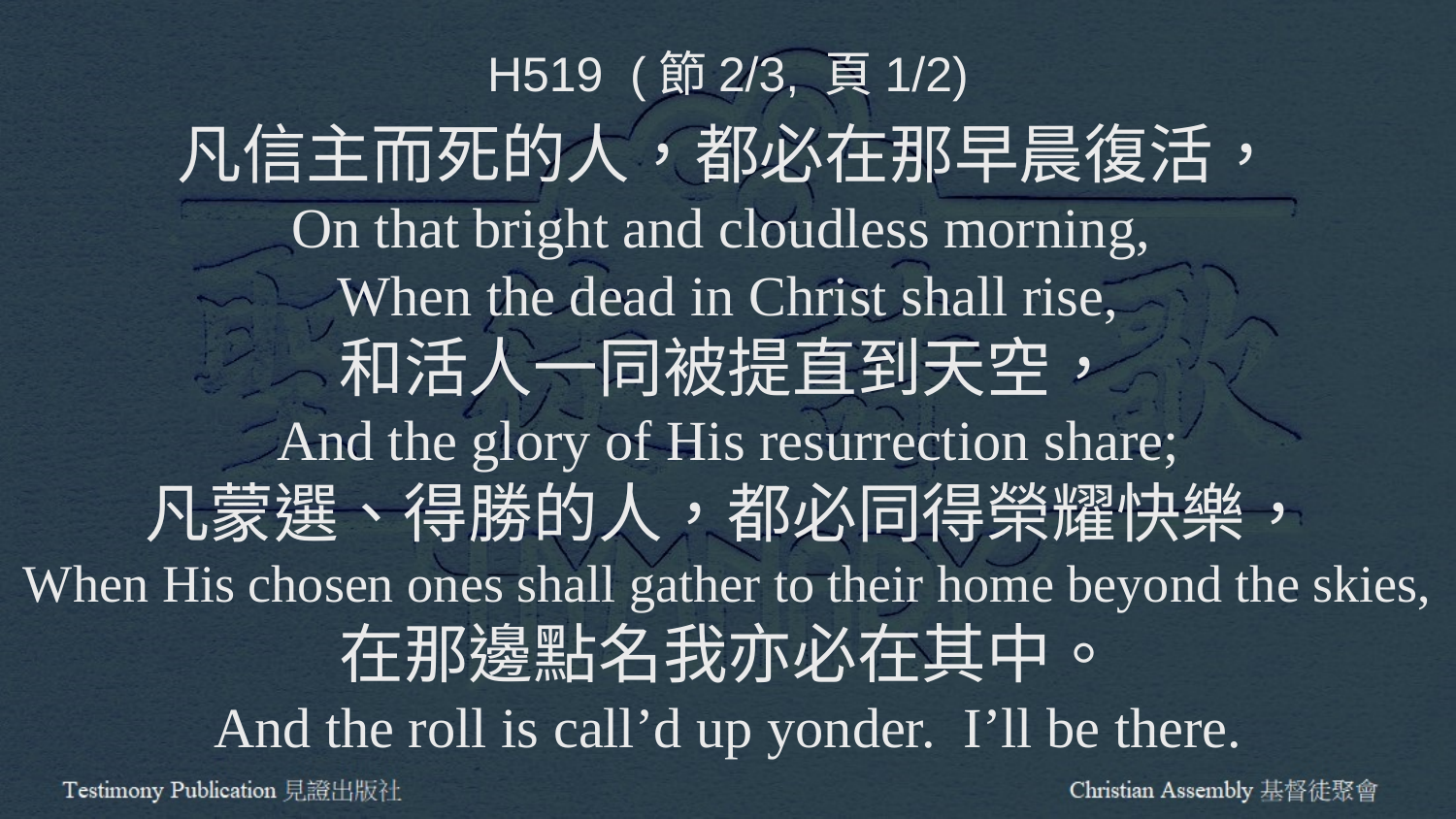

H519  (節2/3, 頁1/2)
凡信主而死的人，都必在那早晨復活，
On that bright and cloudless morning,
When the dead in Christ shall rise,
和活人一同被提直到天空，
And the glory of His resurrection share;
凡蒙選、得勝的人，都必同得榮耀快樂，
When His chosen ones shall gather to their home beyond the skies,
在那邊點名我亦必在其中。
And the roll is call’d up yonder.  I’ll be there.